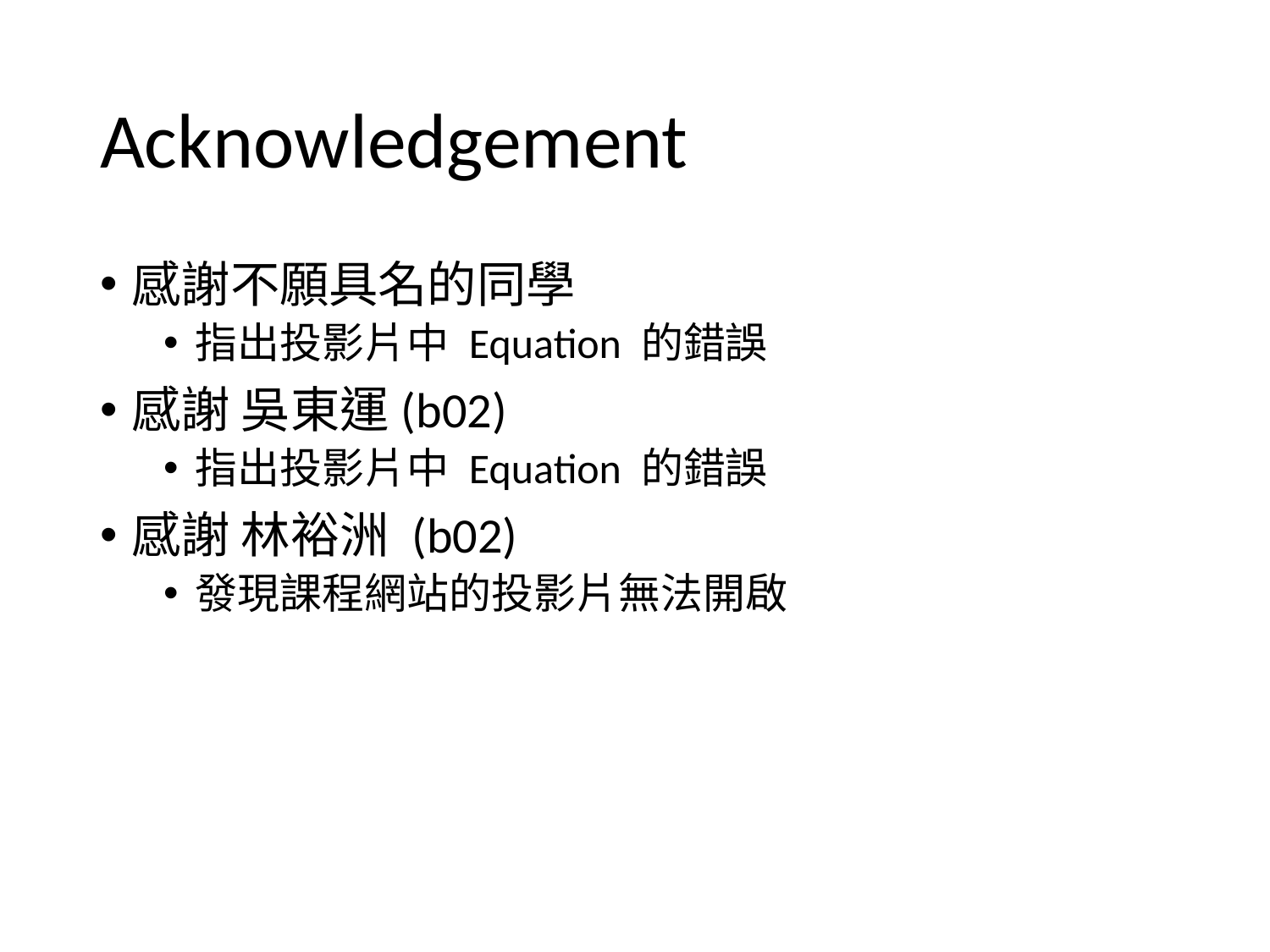

# Acknowledgement
感謝不願具名的同學
指出投影片中 Equation 的錯誤
感謝 吳東運(b02)
指出投影片中 Equation 的錯誤
感謝 林裕洲 (b02)
發現課程網站的投影片無法開啟